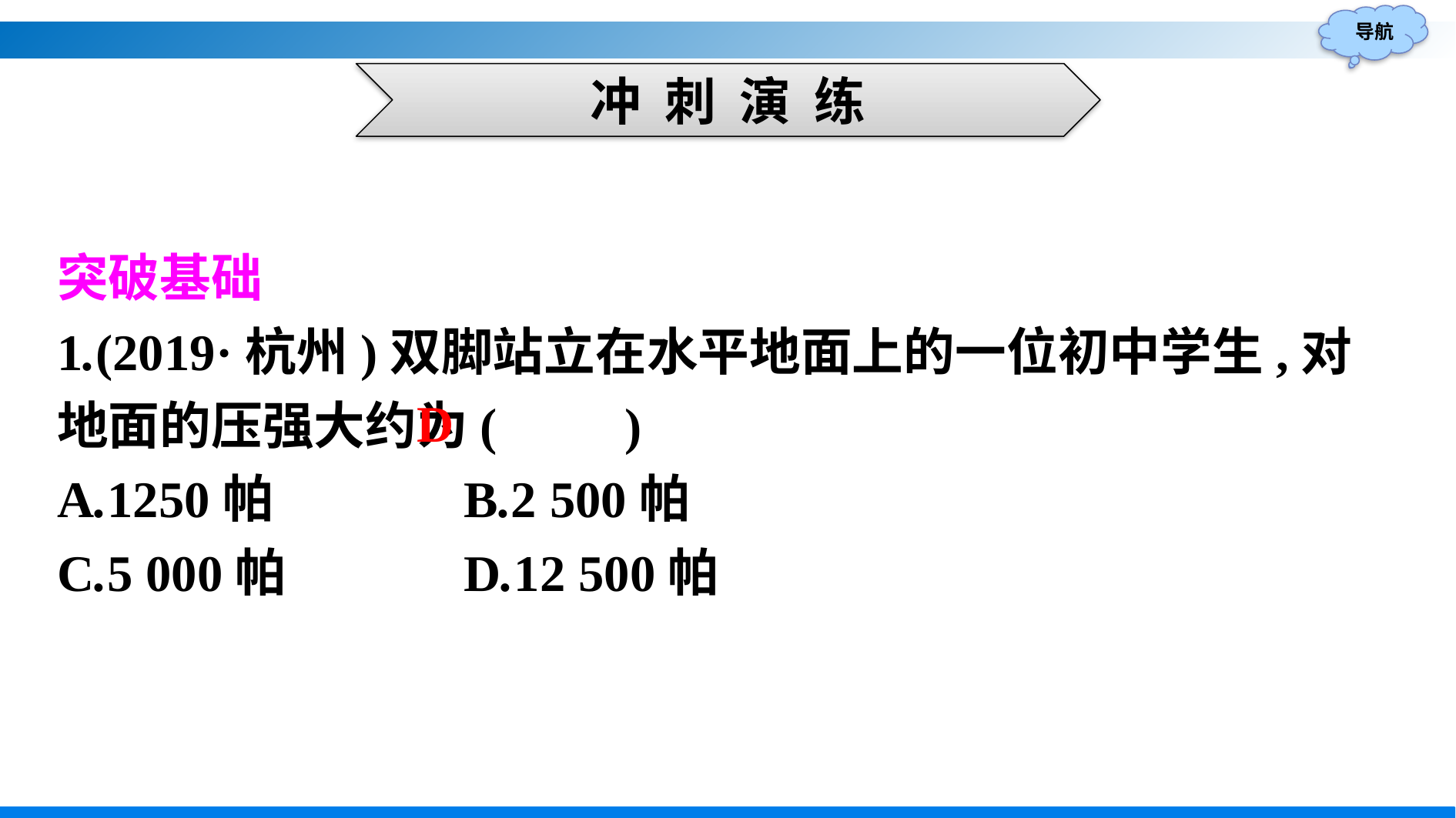

冲  刺  演  练
突破基础
1.(2019·杭州)双脚站立在水平地面上的一位初中学生,对地面的压强大约为(　　)
A.1250帕　　　	B.2 500帕
C.5 000帕　　 	D.12 500帕
D